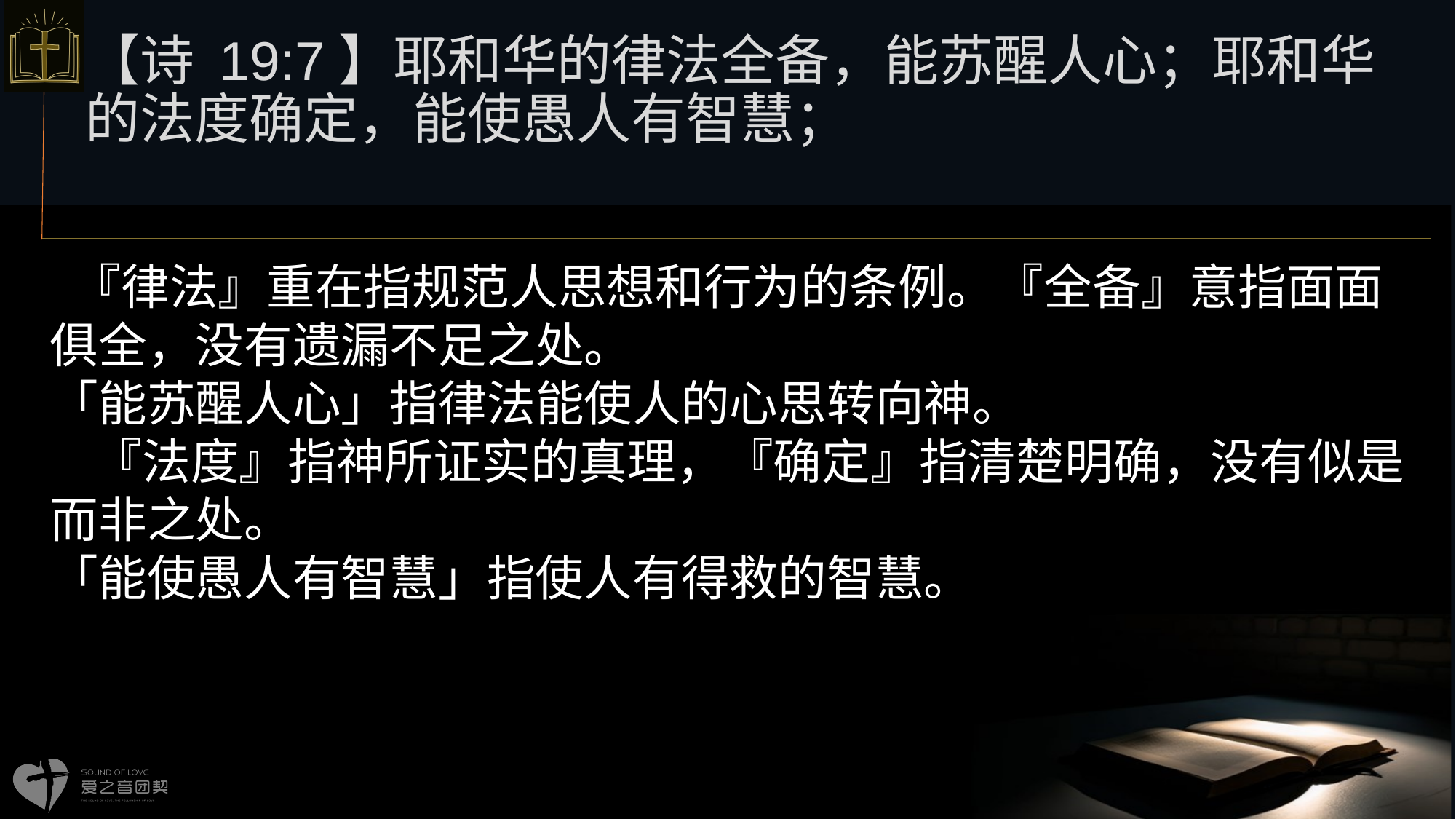

【诗 19:7】耶和华的律法全备，能苏醒人心；耶和华的法度确定，能使愚人有智慧；
# 『律法』重在指规范人思想和行为的条例。『全备』意指面面俱全，没有遗漏不足之处。 「能苏醒人心」指律法能使人的心思转向神。 『法度』指神所证实的真理，『确定』指清楚明确，没有似是而非之处。 「能使愚人有智慧」指使人有得救的智慧。